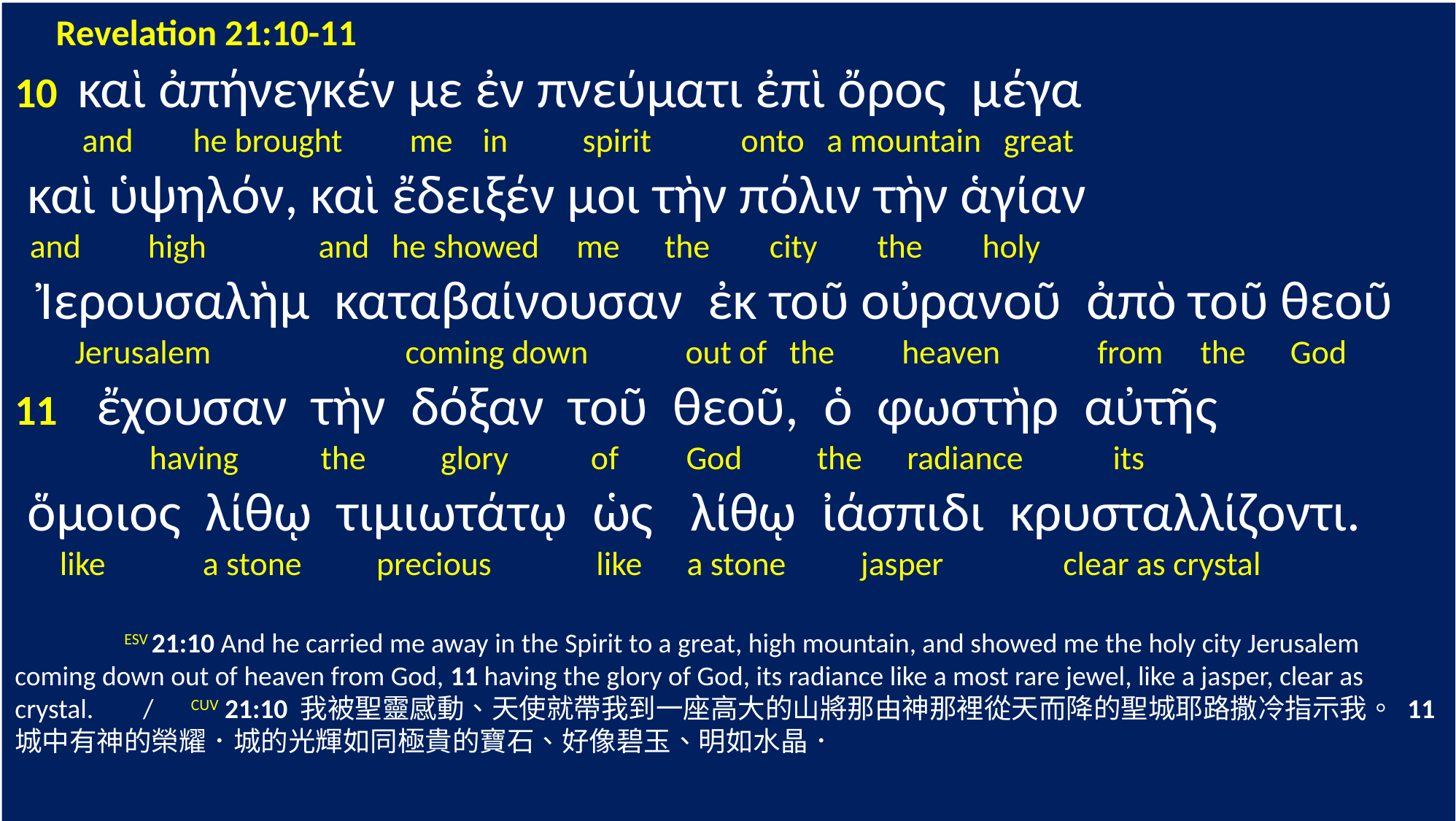

Revelation 21:10-11
10  καὶ ἀπήνεγκέν με ἐν πνεύματι ἐπὶ ὄρος  μέγα
         and        he brought         me    in          spirit            onto   a mountain   great
 καὶ ὑψηλόν, καὶ ἔδειξέν μοι τὴν πόλιν τὴν ἁγίαν
  and         high               and   he showed     me      the        city        the        holy
  Ἰερουσαλὴμ  καταβαίνουσαν  ἐκ τοῦ οὐρανοῦ  ἀπὸ τοῦ θεοῦ
        Jerusalem                          coming down             out of   the         heaven             from     the      God
11    ἔχουσαν  τὴν  δόξαν  τοῦ  θεοῦ,  ὁ  φωστὴρ  αὐτῆς
                  having           the          glory           of         God          the      radiance            its
 ὅμοιος  λίθῳ  τιμιωτάτῳ  ὡς   λίθῳ  ἰάσπιδι  κρυσταλλίζοντι.
      like             a stone          precious              like      a stone          jasper                clear as crystal

	ESV 21:10 And he carried me away in the Spirit to a great, high mountain, and showed me the holy city Jerusalem coming down out of heaven from God, 11 having the glory of God, its radiance like a most rare jewel, like a jasper, clear as crystal.        /      CUV 21:10 我被聖靈感動、天使就帶我到一座高大的山將那由神那裡從天而降的聖城耶路撒冷指示我。 11 城中有神的榮耀．城的光輝如同極貴的寶石、好像碧玉、明如水晶．